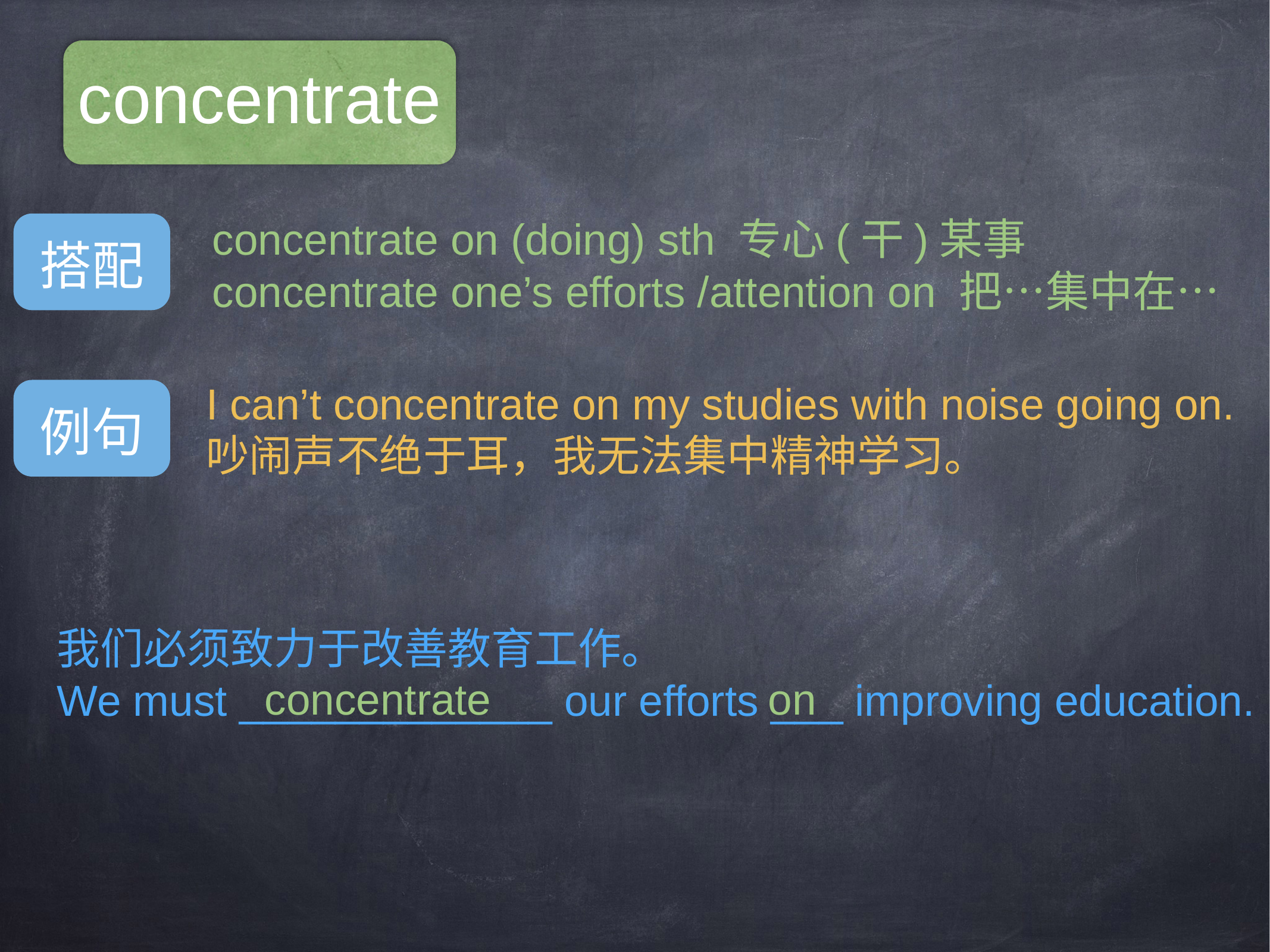

concentrate
concentrate on (doing) sth 专心(干)某事
concentrate one’s efforts /attention on 把…集中在…

搭配
I can’t concentrate on my studies with noise going on.
吵闹声不绝于耳，我无法集中精神学习。

例句
我们必须致力于改善教育工作。
We must _____________ our efforts ___ improving education.
concentrate
on